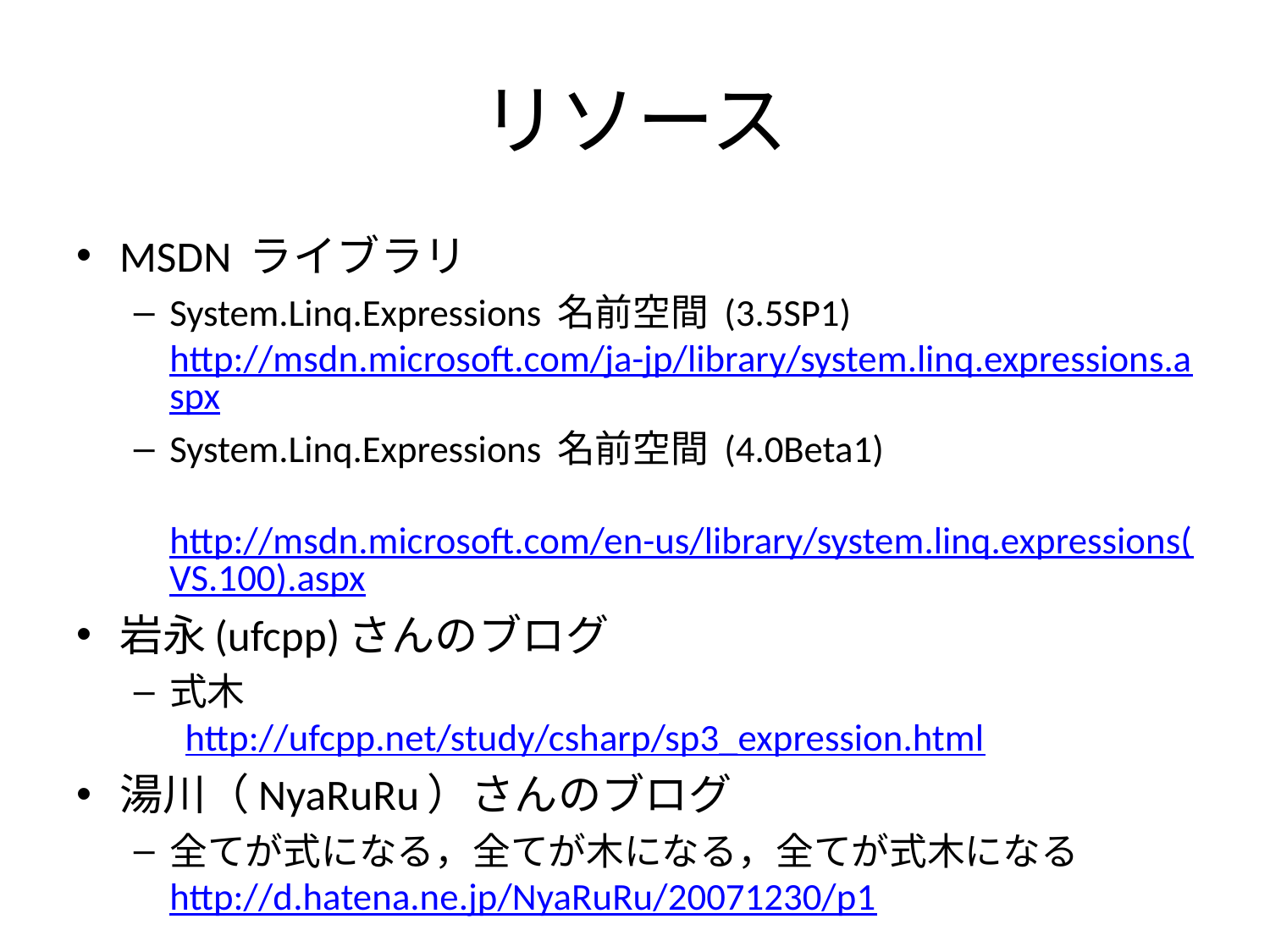

# リソース
MSDN ライブラリ
System.Linq.Expressions 名前空間 (3.5SP1)
http://msdn.microsoft.com/ja-jp/library/system.linq.expressions.aspx
System.Linq.Expressions 名前空間 (4.0Beta1)
 http://msdn.microsoft.com/en-us/library/system.linq.expressions(VS.100).aspx
岩永(ufcpp)さんのブログ
式木
 http://ufcpp.net/study/csharp/sp3_expression.html
湯川（NyaRuRu）さんのブログ
全てが式になる，全てが木になる，全てが式木になるhttp://d.hatena.ne.jp/NyaRuRu/20071230/p1